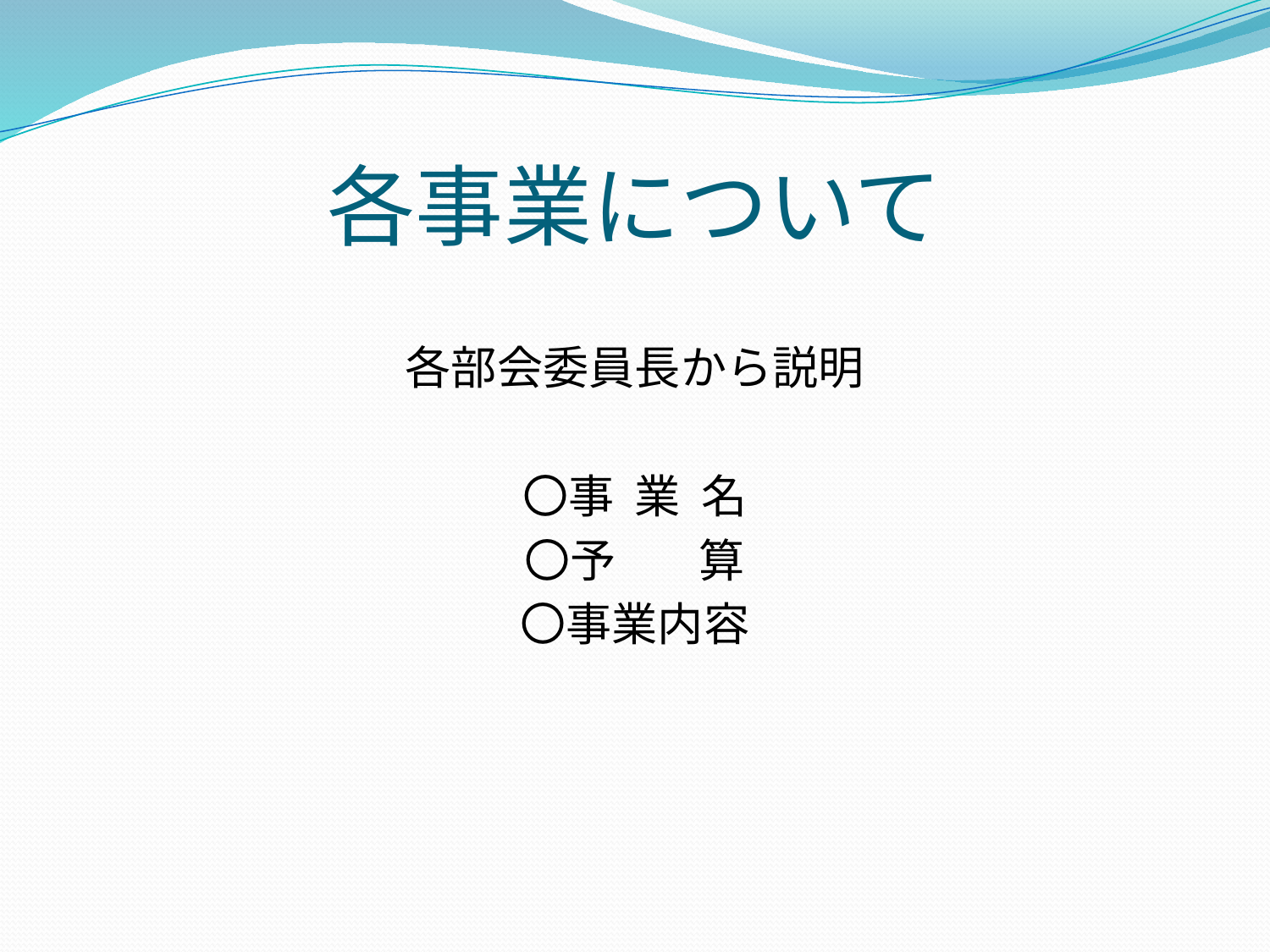

# 各事業について

各部会委員長から説明

〇事  業  名
〇予        算
〇事業内容